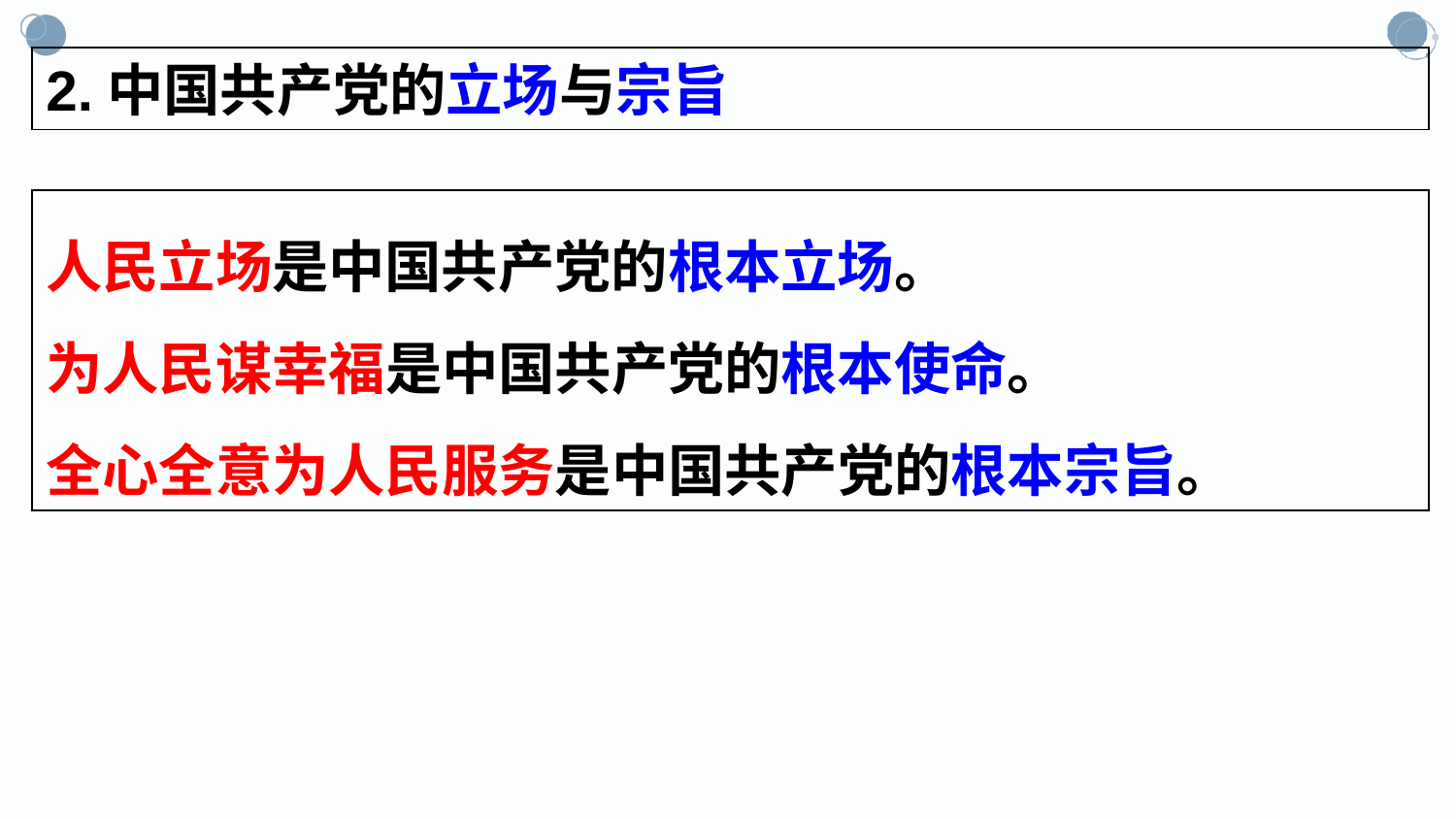

2.中国共产党的立场与宗旨
人民立场是中国共产党的根本立场。
为人民谋幸福是中国共产党的根本使命。
全心全意为人民服务是中国共产党的根本宗旨。